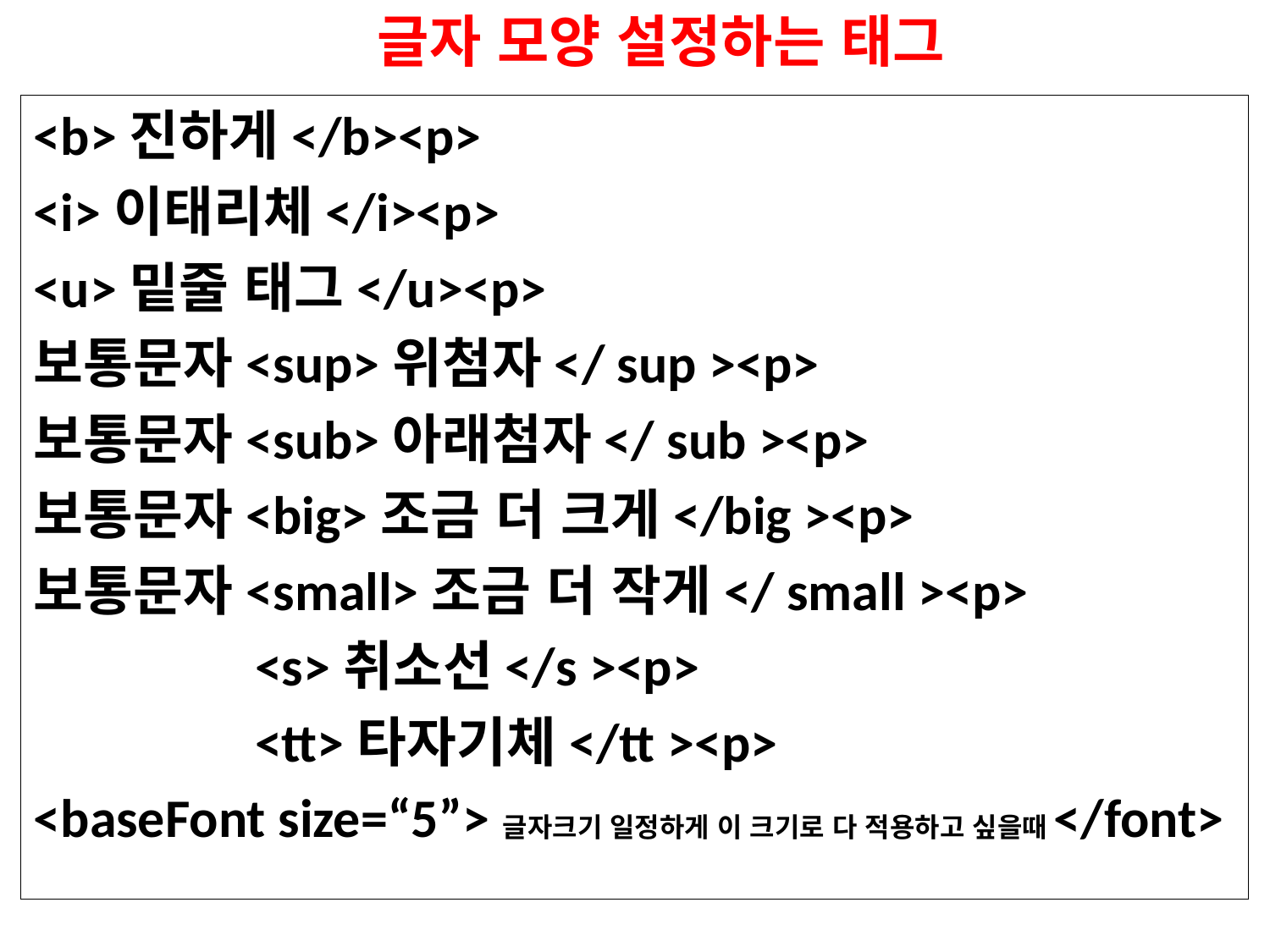

글자 모양 설정하는 태그
<b>진하게</b><p>
<i>이태리체</i><p>
<u>밑줄 태그</u><p>
보통문자<sup>위첨자</ sup ><p>
보통문자<sub>아래첨자</ sub ><p>
보통문자<big>조금 더 크게</big ><p>
보통문자<small>조금 더 작게</ small ><p>
                  <s>취소선</s ><p>
                  <tt>타자기체</tt ><p>
<baseFont size=“5”>글자크기 일정하게 이 크기로 다 적용하고 싶을때</font>